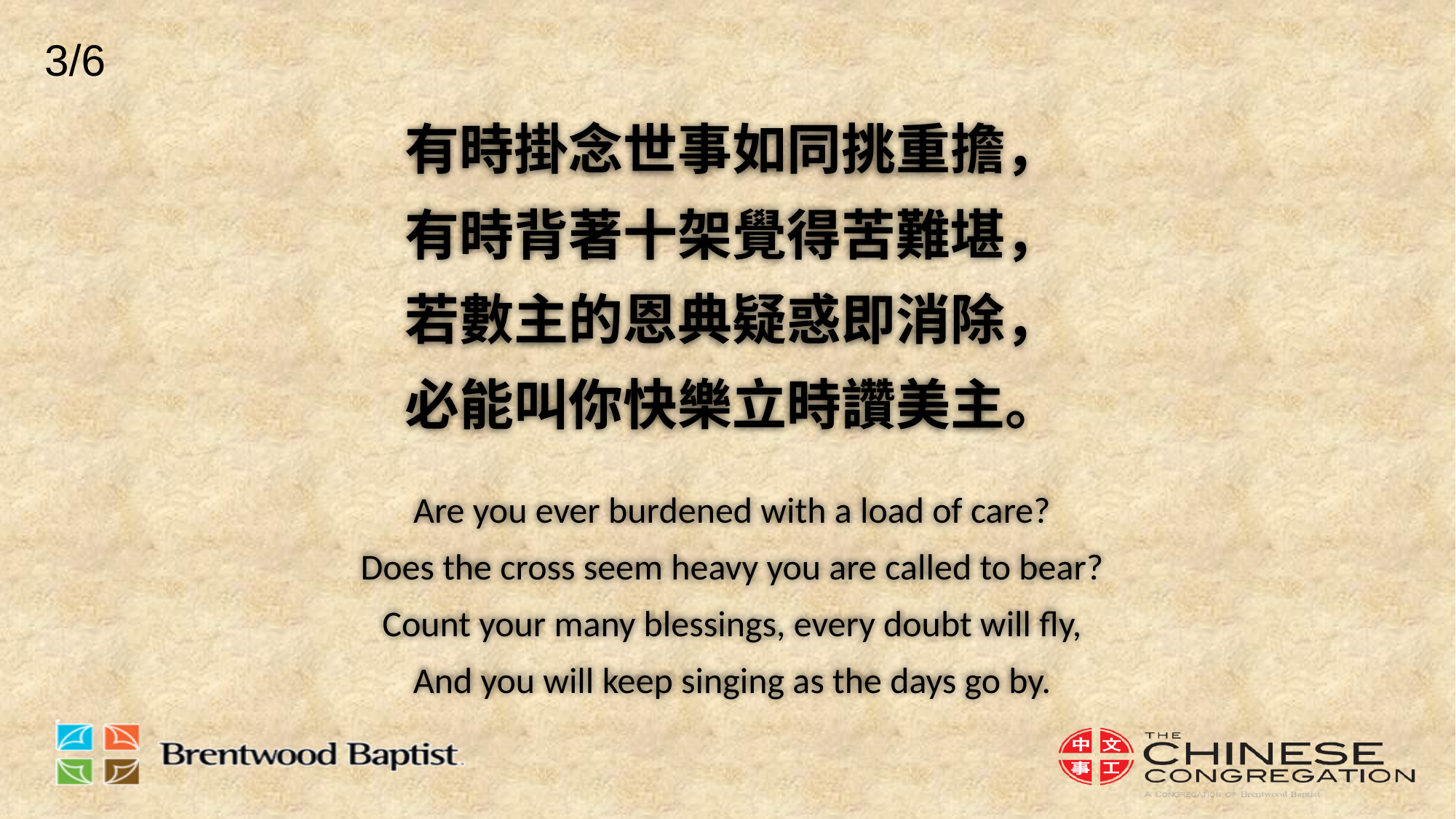

3/6
# 有時掛念世事如同挑重擔， 有時背著十架覺得苦難堪， 若數主的恩典疑惑即消除， 必能叫你快樂立時讚美主。 Are you ever burdened with a load of care? Does the cross seem heavy you are called to bear? Count your many blessings, every doubt will fly, And you will keep singing as the days go by.